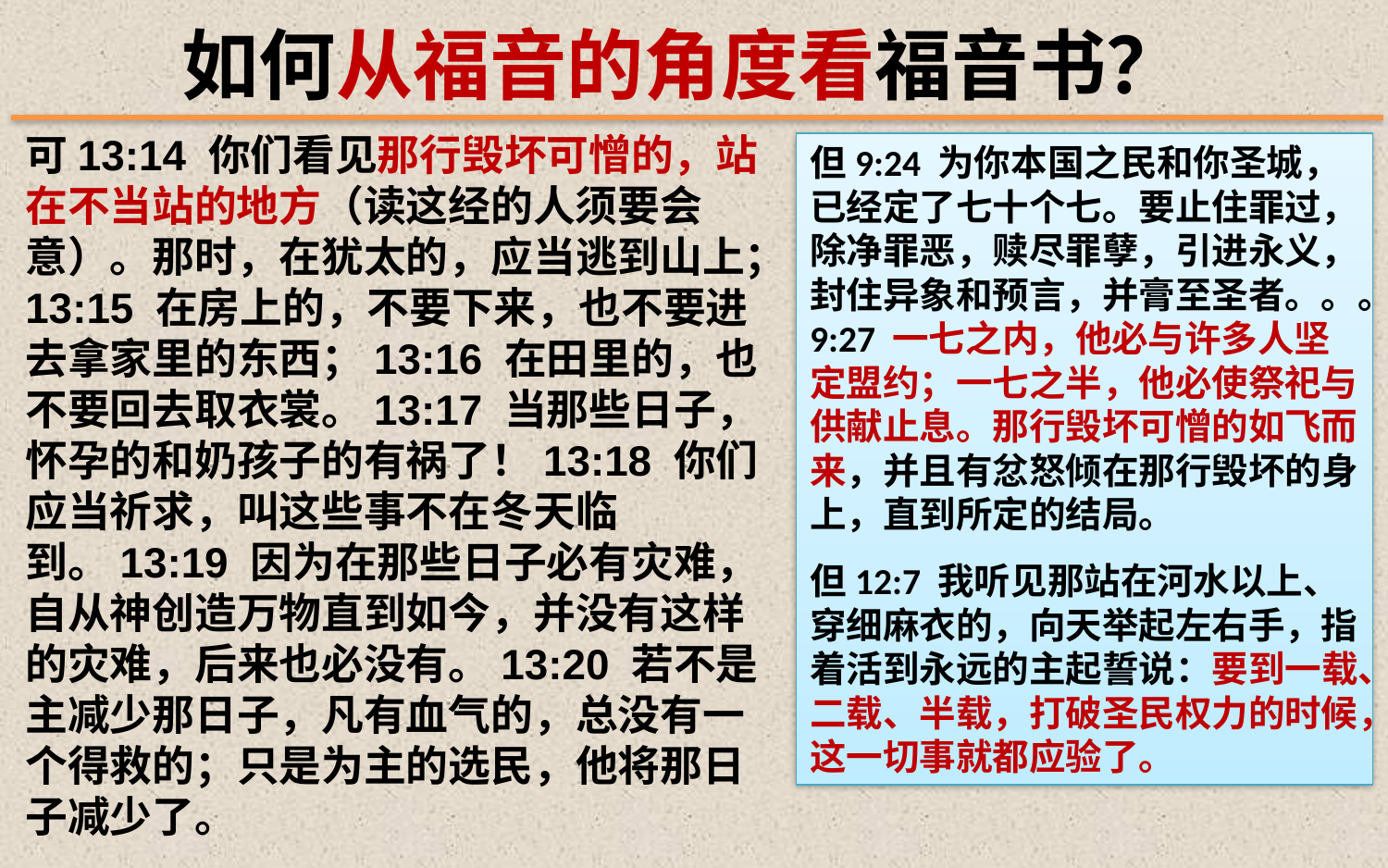

如何从福音的角度看福音书？
可13:14 你们看见那行毁坏可憎的，站在不当站的地方（读这经的人须要会意）。那时，在犹太的，应当逃到山上；13:15 在房上的，不要下来，也不要进去拿家里的东西；13:16 在田里的，也不要回去取衣裳。13:17 当那些日子，怀孕的和奶孩子的有祸了！13:18 你们应当祈求，叫这些事不在冬天临到。13:19 因为在那些日子必有灾难，自从神创造万物直到如今，并没有这样的灾难，后来也必没有。13:20 若不是主减少那日子，凡有血气的，总没有一个得救的；只是为主的选民，他将那日子减少了。
但9:24 为你本国之民和你圣城，已经定了七十个七。要止住罪过，除净罪恶，赎尽罪孽，引进永义，封住异象和预言，并膏至圣者。。。9:27 一七之内，他必与许多人坚定盟约；一七之半，他必使祭祀与供献止息。那行毁坏可憎的如飞而来，并且有忿怒倾在那行毁坏的身上，直到所定的结局。
但12:7 我听见那站在河水以上、穿细麻衣的，向天举起左右手，指着活到永远的主起誓说：要到一载、二载、半载，打破圣民权力的时候，这一切事就都应验了。